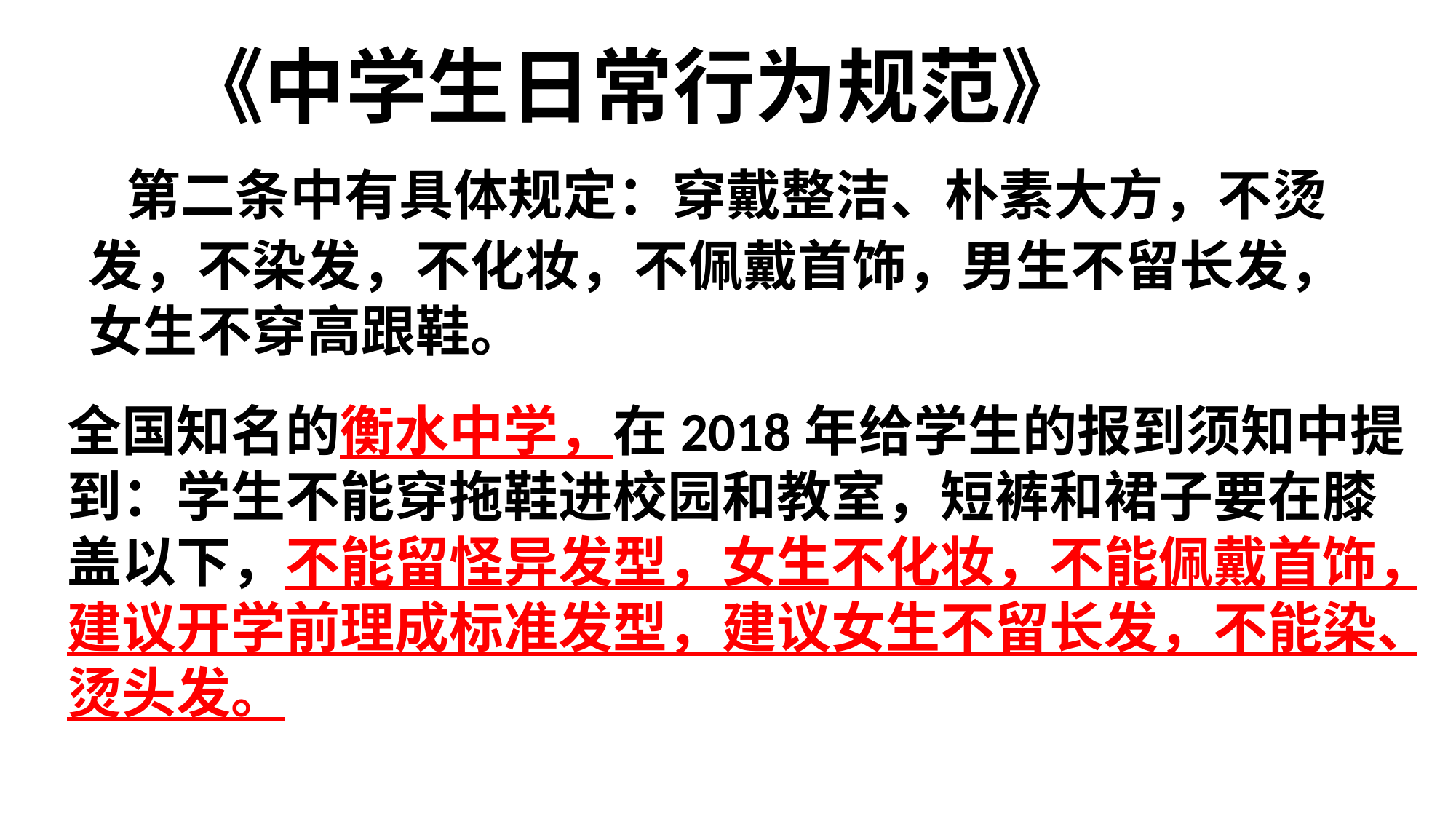

《中学生日常行为规范》
 第二条中有具体规定：穿戴整洁、朴素大方，不烫发，不染发，不化妆，不佩戴首饰，男生不留长发，女生不穿高跟鞋。
全国知名的衡水中学，在2018年给学生的报到须知中提到：学生不能穿拖鞋进校园和教室，短裤和裙子要在膝盖以下，不能留怪异发型，女生不化妆，不能佩戴首饰，建议开学前理成标准发型，建议女生不留长发，不能染、烫头发。